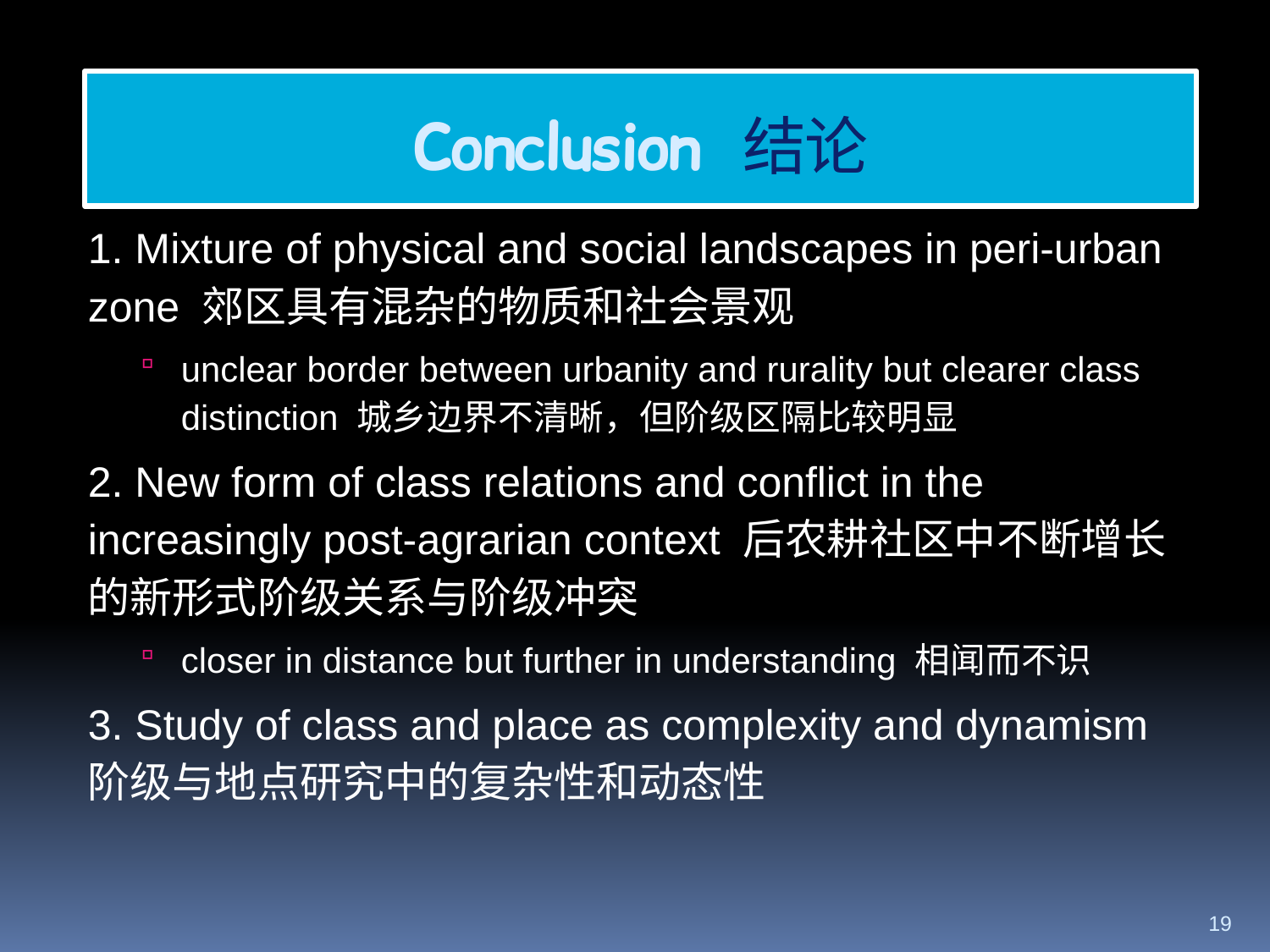

Conclusion 结论
1. Mixture of physical and social landscapes in peri-urban zone 郊区具有混杂的物质和社会景观
unclear border between urbanity and rurality but clearer class distinction 城乡边界不清晰，但阶级区隔比较明显
2. New form of class relations and conflict in the increasingly post-agrarian context 后农耕社区中不断增长的新形式阶级关系与阶级冲突
closer in distance but further in understanding 相闻而不识
3. Study of class and place as complexity and dynamism 阶级与地点研究中的复杂性和动态性
19